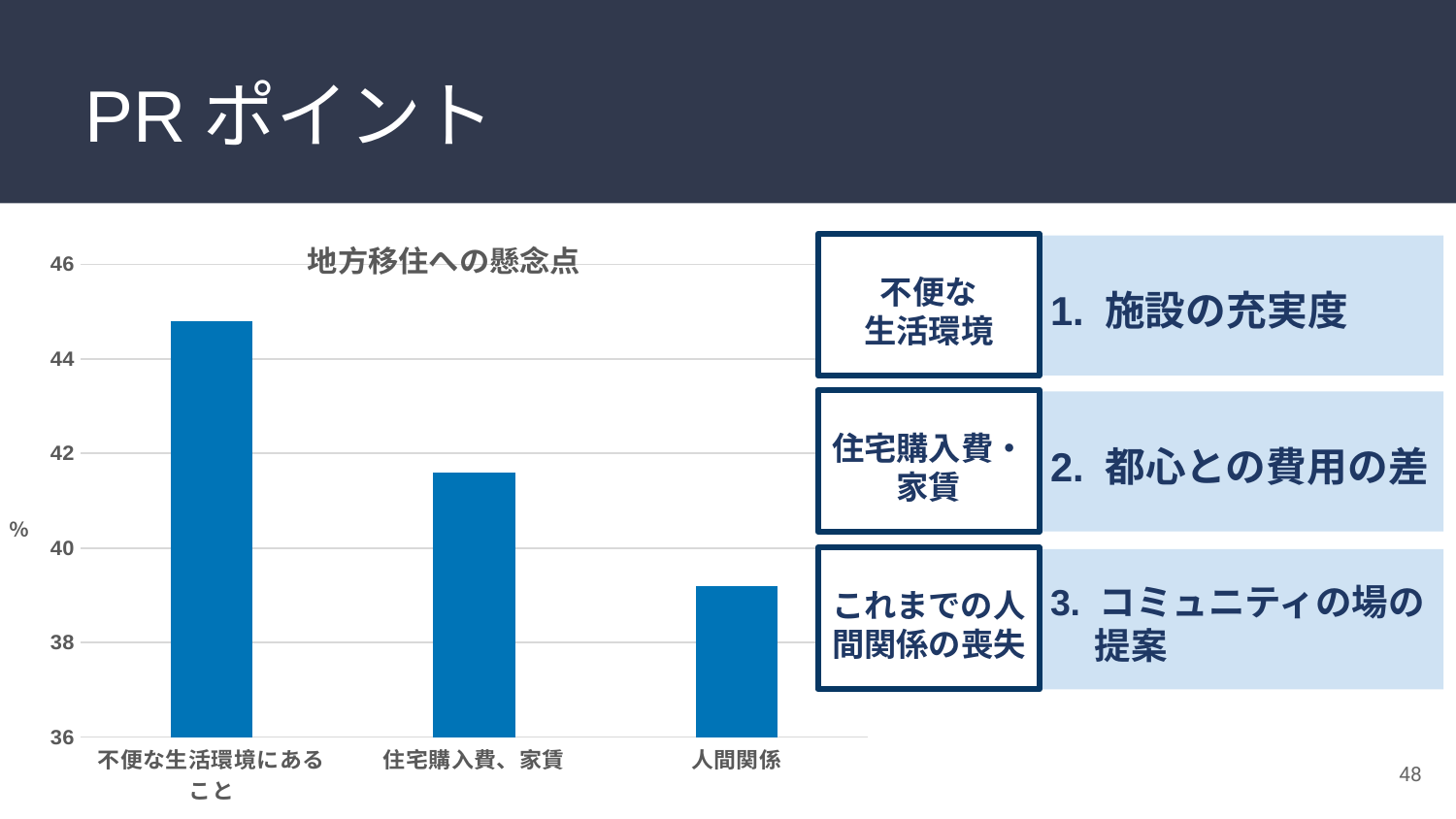

# PRポイント

### Chart:

| Category | 地方移住への懸念点 |
|---|---|
| 不便な生活環境にあること | 44.8 |
| 住宅購入費、家賃 | 41.6 |
| 人間関係 | 39.2 |
不便な
生活環境
1. 施設の充実度
住宅購入費・家賃
2. 都心との費用の差
これまでの人間関係の喪失
3. コミュニティの場の
　 提案
48